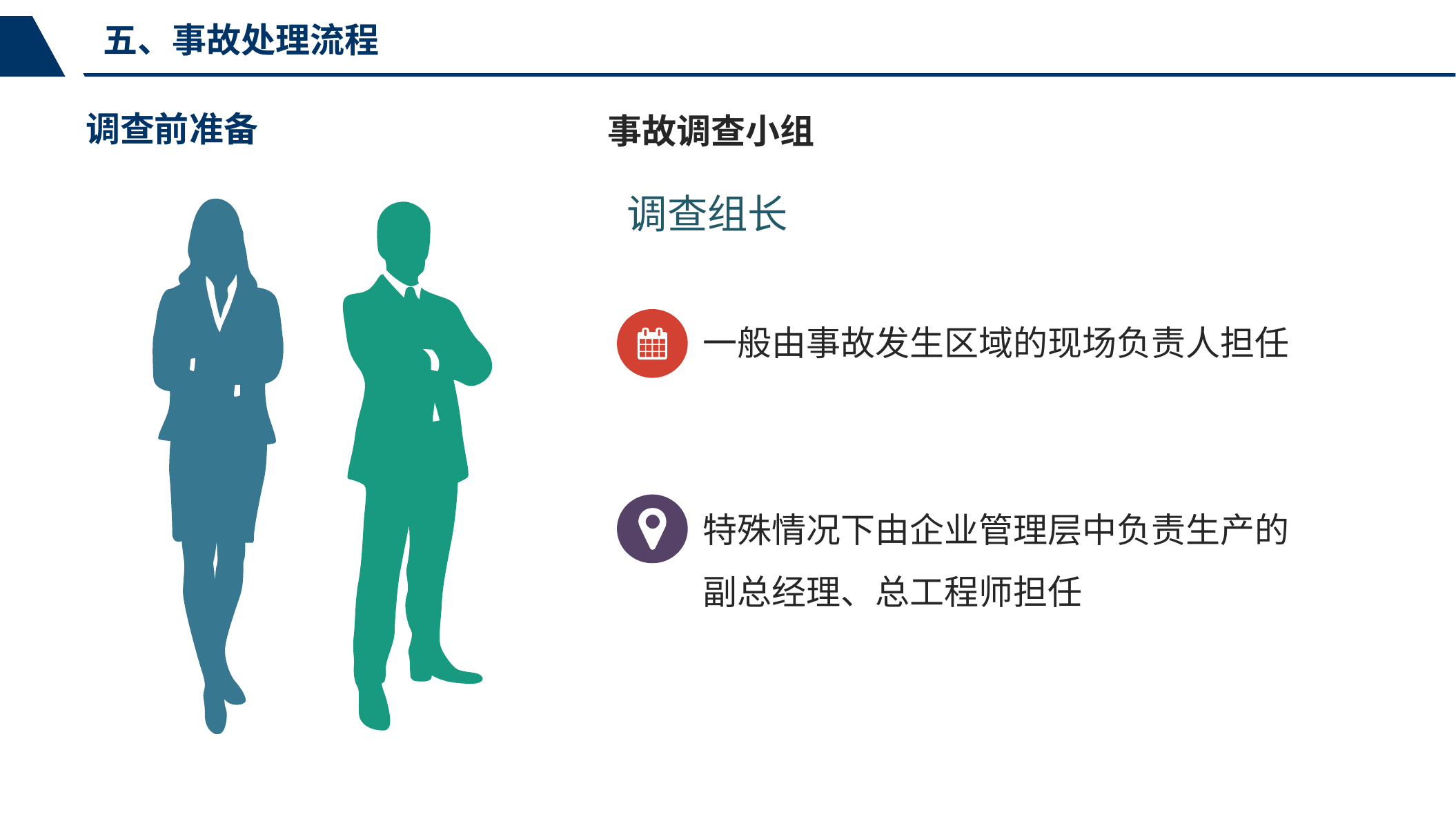

五、事故处理流程

事故调查小组
调查前准备
调查组长

一般由事故发生区域的现场负责人担任
特殊情况下由企业管理层中负责生产的副总经理、总工程师担任